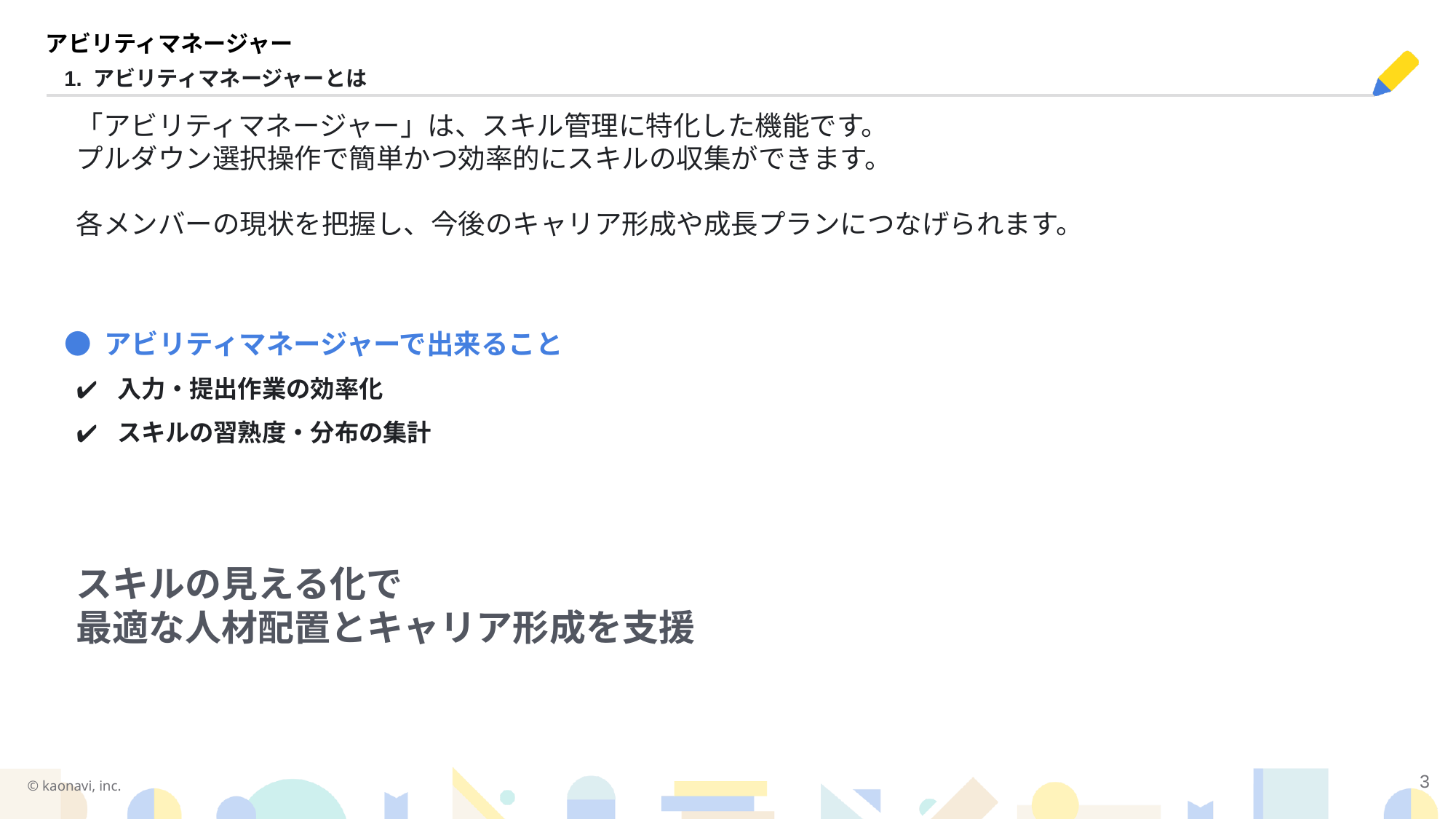

アビリティマネージャー
1. アビリティマネージャーとは
「アビリティマネージャー」は、スキル管理に特化した機能です。
プルダウン選択操作で簡単かつ効率的にスキルの収集ができます。

各メンバーの現状を把握し、今後のキャリア形成や成長プランにつなげられます。
● アビリティマネージャーで出来ること
入力・提出作業の効率化
スキルの習熟度・分布の集計
スキルの見える化で
最適な人材配置とキャリア形成を支援